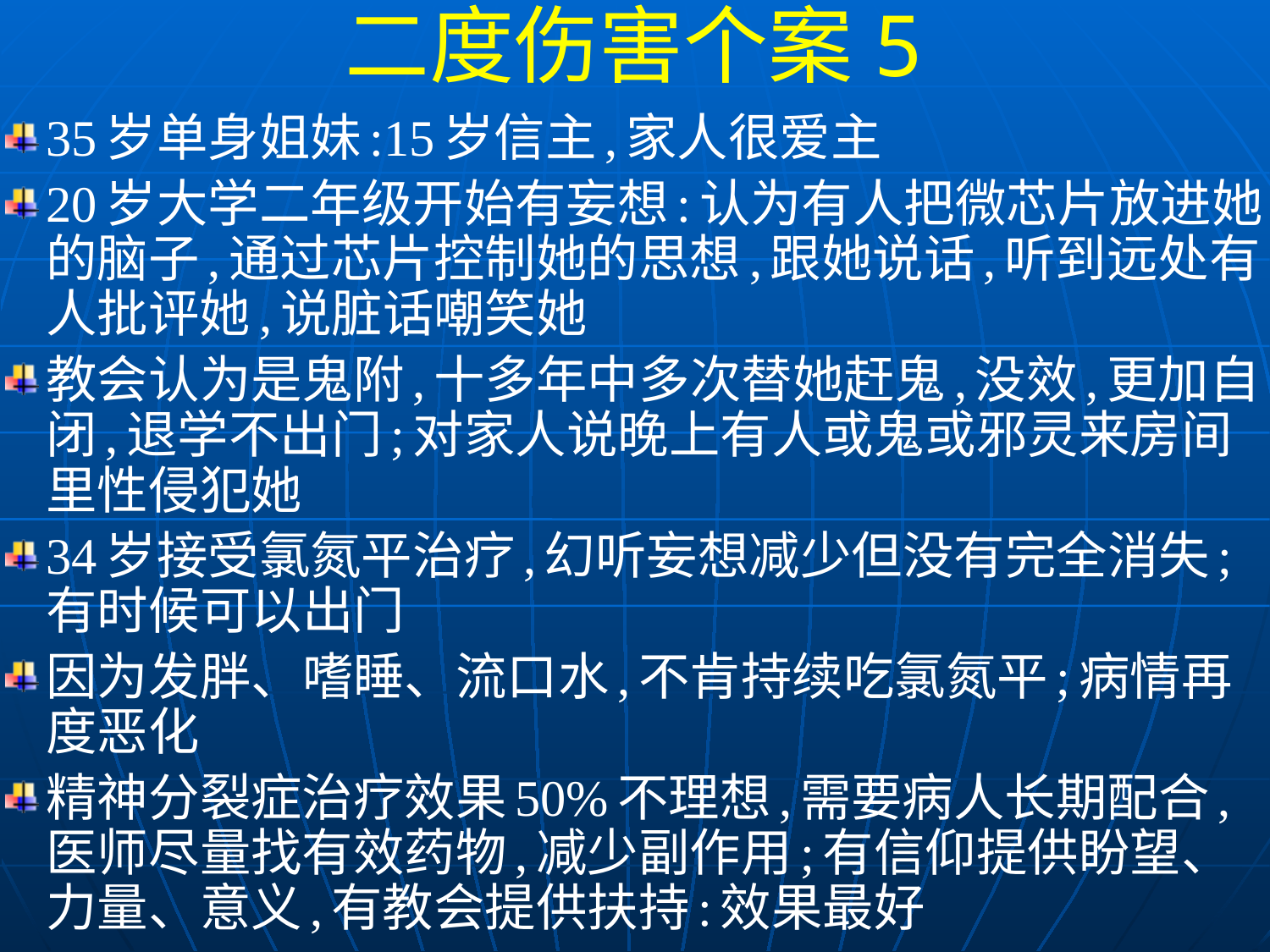

二度伤害个案5
35岁单身姐妹:15岁信主,家人很爱主
20岁大学二年级开始有妄想:认为有人把微芯片放进她的脑子,通过芯片控制她的思想,跟她说话,听到远处有人批评她,说脏话嘲笑她
教会认为是鬼附,十多年中多次替她赶鬼,没效,更加自闭,退学不出门;对家人说晚上有人或鬼或邪灵来房间里性侵犯她
34岁接受氯氮平治疗,幻听妄想减少但没有完全消失;有时候可以出门
因为发胖、嗜睡、流口水,不肯持续吃氯氮平;病情再度恶化
精神分裂症治疗效果50%不理想,需要病人长期配合,医师尽量找有效药物,减少副作用;有信仰提供盼望、力量、意义,有教会提供扶持:效果最好